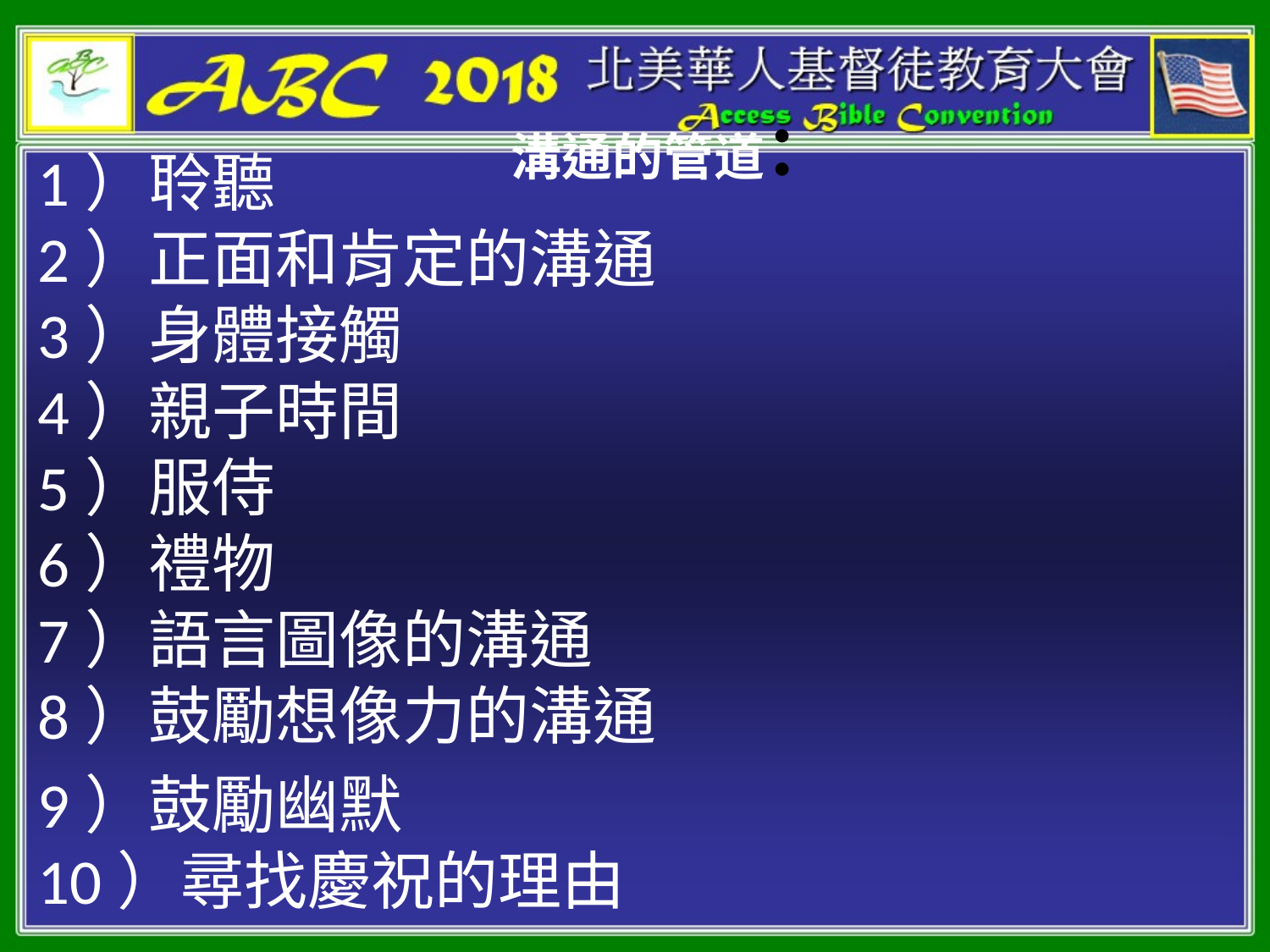

# 溝通的管道：
1）聆聽
2）正面和肯定的溝通
3）身體接觸
4）親子時間
5）服侍
6）禮物
7）語言圖像的溝通
8）鼓勵想像力的溝通
9）鼓勵幽默
10）尋找慶祝的理由